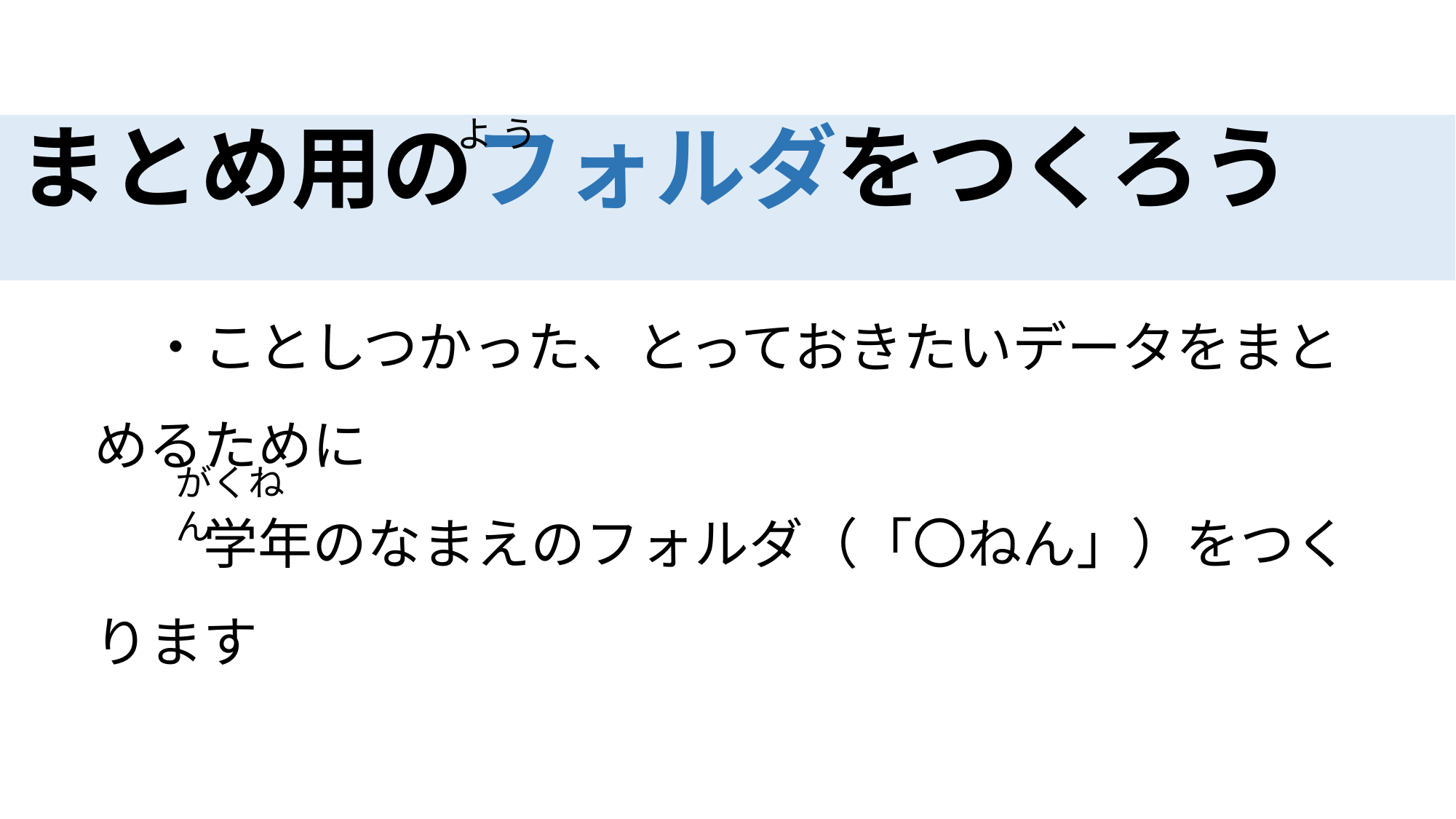

よ う
まとめ用のフォルダをつくろう
　・ことしつかった、とっておきたいデータをまとめるために
　　学年のなまえのフォルダ（「〇ねん」）をつくります
がくねん